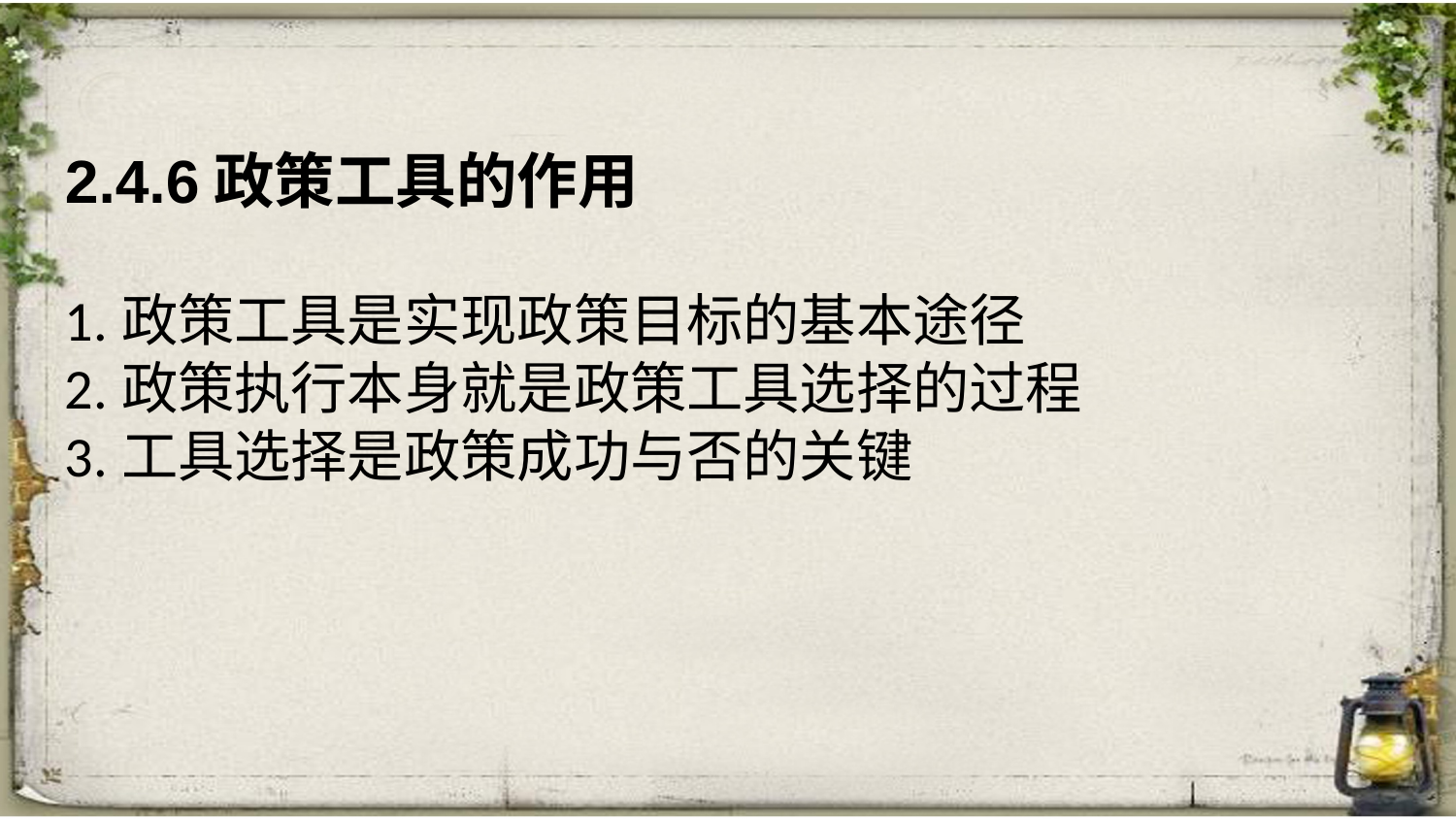

2.4.6政策工具的作用

1.政策工具是实现政策目标的基本途径
2.政策执行本身就是政策工具选择的过程
3.工具选择是政策成功与否的关键